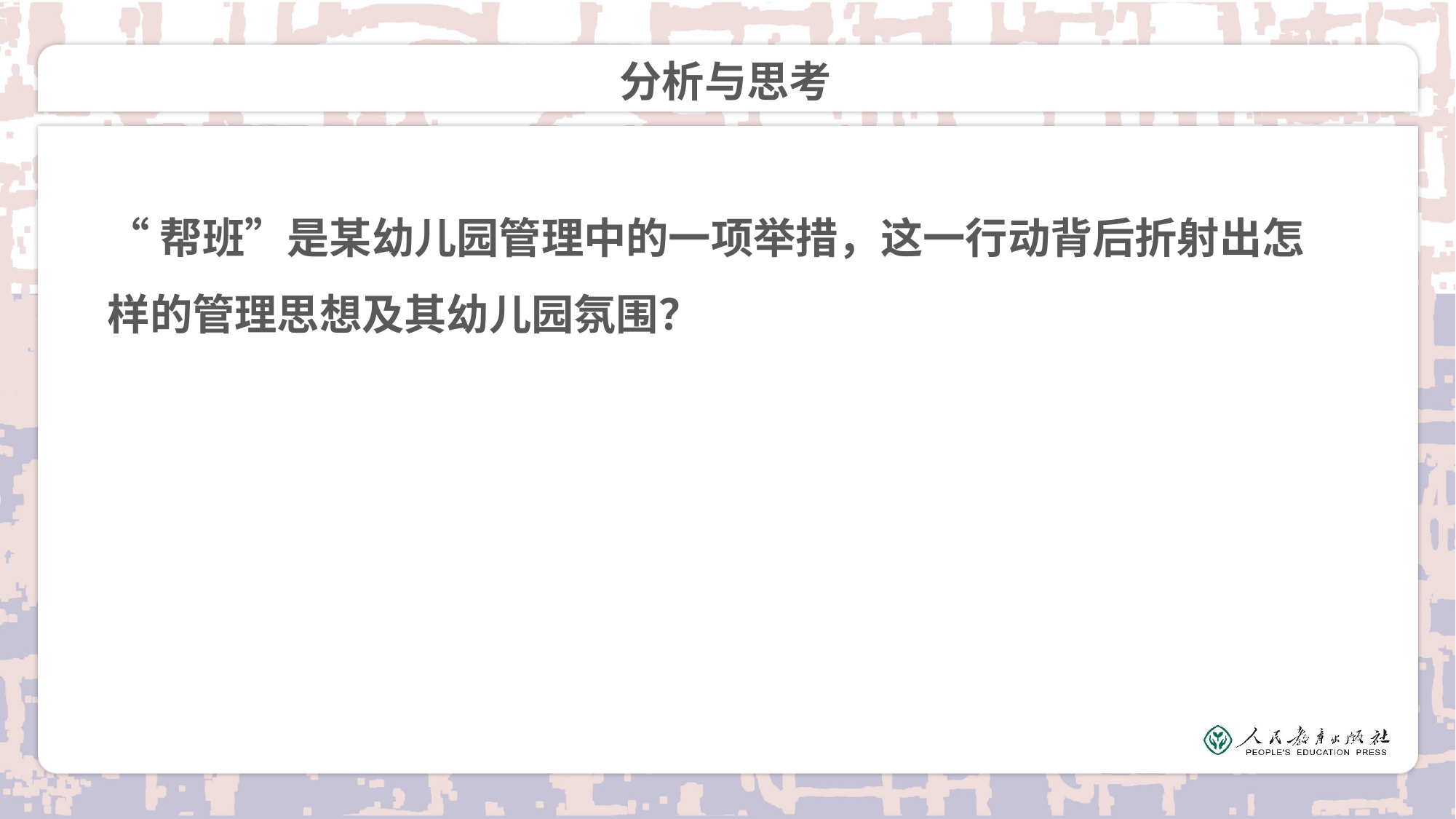

# 分析与思考
“帮班”是某幼儿园管理中的一项举措，这一行动背后折射出怎样的管理思想及其幼儿园氛围？